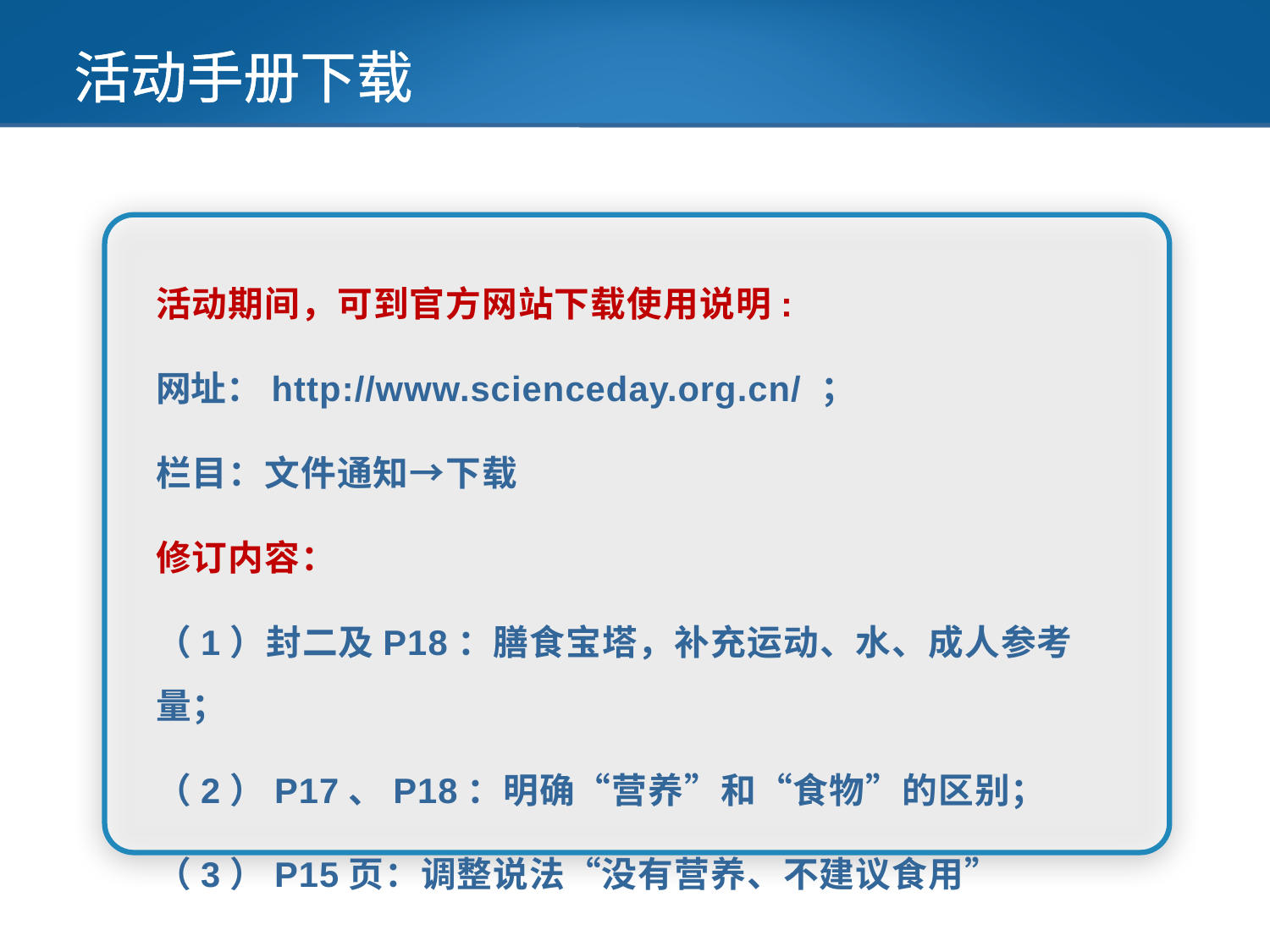

# 活动手册下载

活动期间，可到官方网站下载使用说明:
网址：http://www.scienceday.org.cn/ ；
栏目：文件通知→下载
修订内容：
（1）封二及P18：膳食宝塔，补充运动、水、成人参考量；
（2）P17、P18：明确“营养”和“食物”的区别；
（3）P15页：调整说法“没有营养、不建议食用”